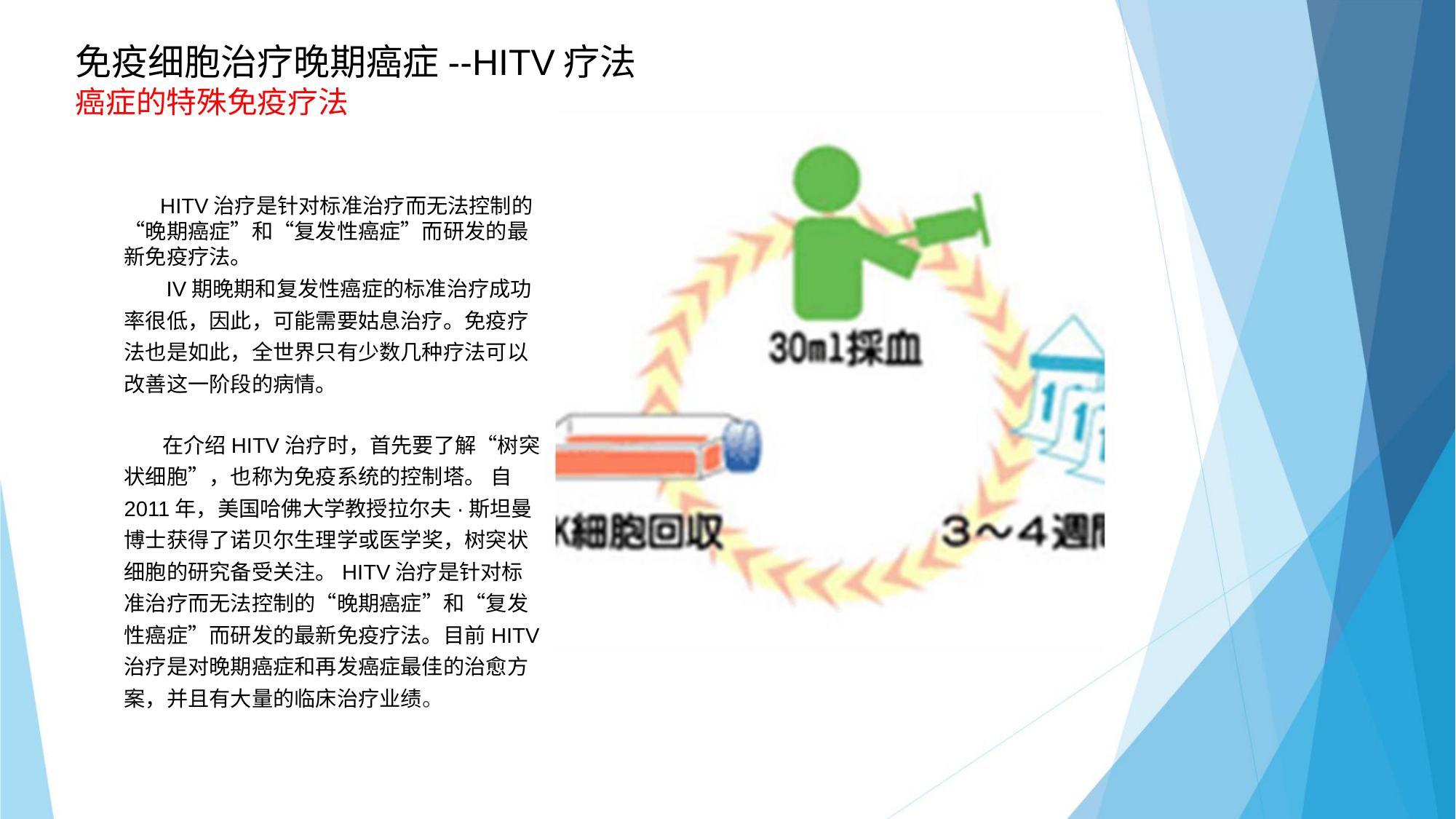

免疫细胞治疗晚期癌症--HITV疗法
癌症的特殊免疫疗法
      HITV治疗是针对标准治疗而无法控制的“晚期癌症”和“复发性癌症”而研发的最新免疫疗法。
       IV期晚期和复发性癌症的标准治疗成功率很低，因此，可能需要姑息治疗。免疫疗法也是如此，全世界只有少数几种疗法可以改善这一阶段的病情。

       在介绍HITV治疗时，首先要了解“树突状细胞”，也称为免疫系统的控制塔。 自2011年，美国哈佛大学教授拉尔夫·斯坦曼博士获得了诺贝尔生理学或医学奖，树突状细胞的研究备受关注。HITV治疗是针对标准治疗而无法控制的“晚期癌症”和“复发性癌症”而研发的最新免疫疗法。目前HITV治疗是对晚期癌症和再发癌症最佳的治愈方案，并且有大量的临床治疗业绩。